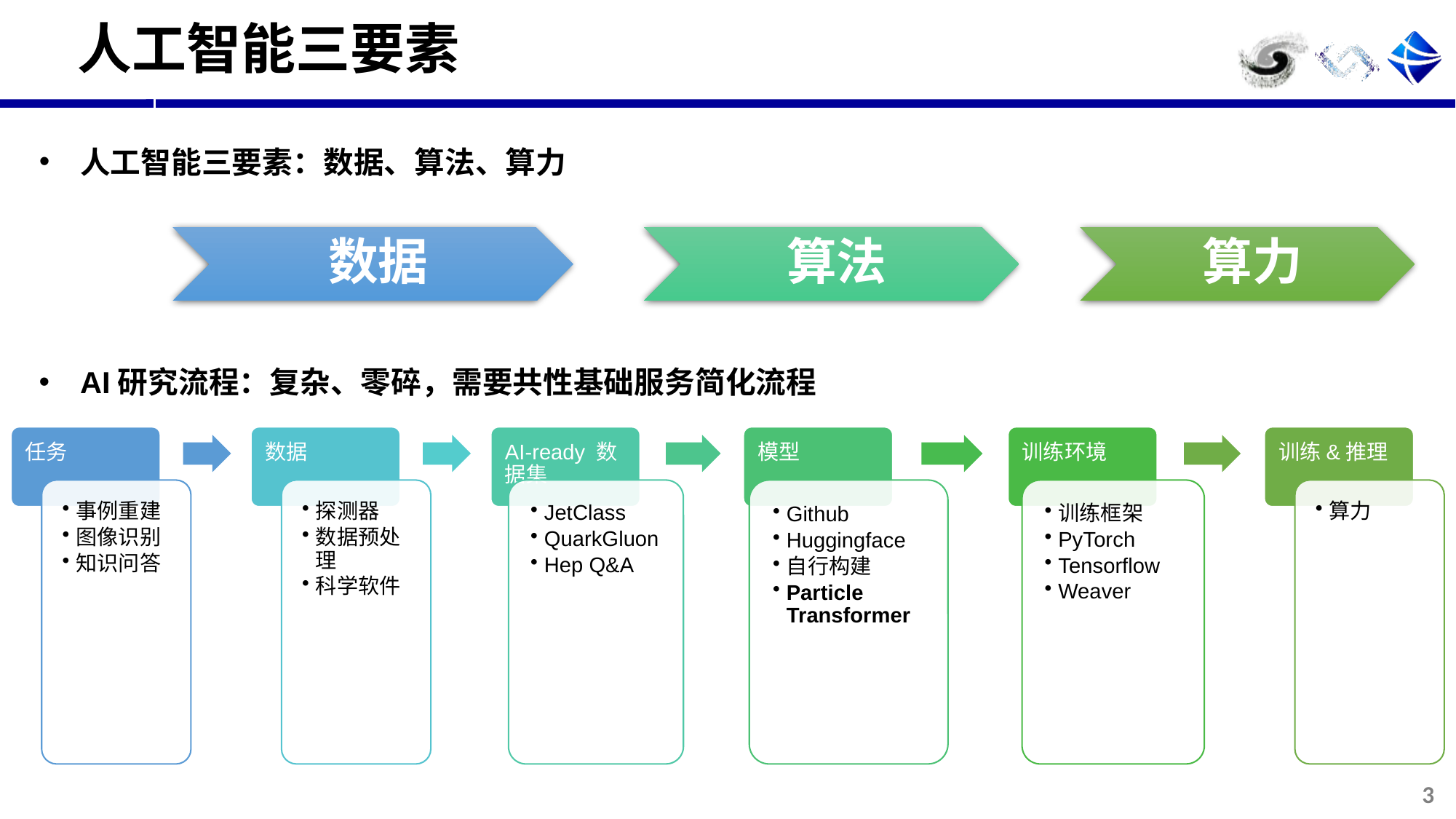

# 人工智能三要素
人工智能三要素：数据、算法、算力
数据
算法
算力
AI研究流程：复杂、零碎，需要共性基础服务简化流程
任务
事例重建
图像识别
知识问答

数据
探测器
数据预处理
科学软件

AI-ready 数据集
JetClass
QuarkGluon
Hep Q&A

模型
Github
Huggingface
自行构建
Particle Transformer

训练环境
训练框架
PyTorch
Tensorflow
Weaver

训练&推理
算力